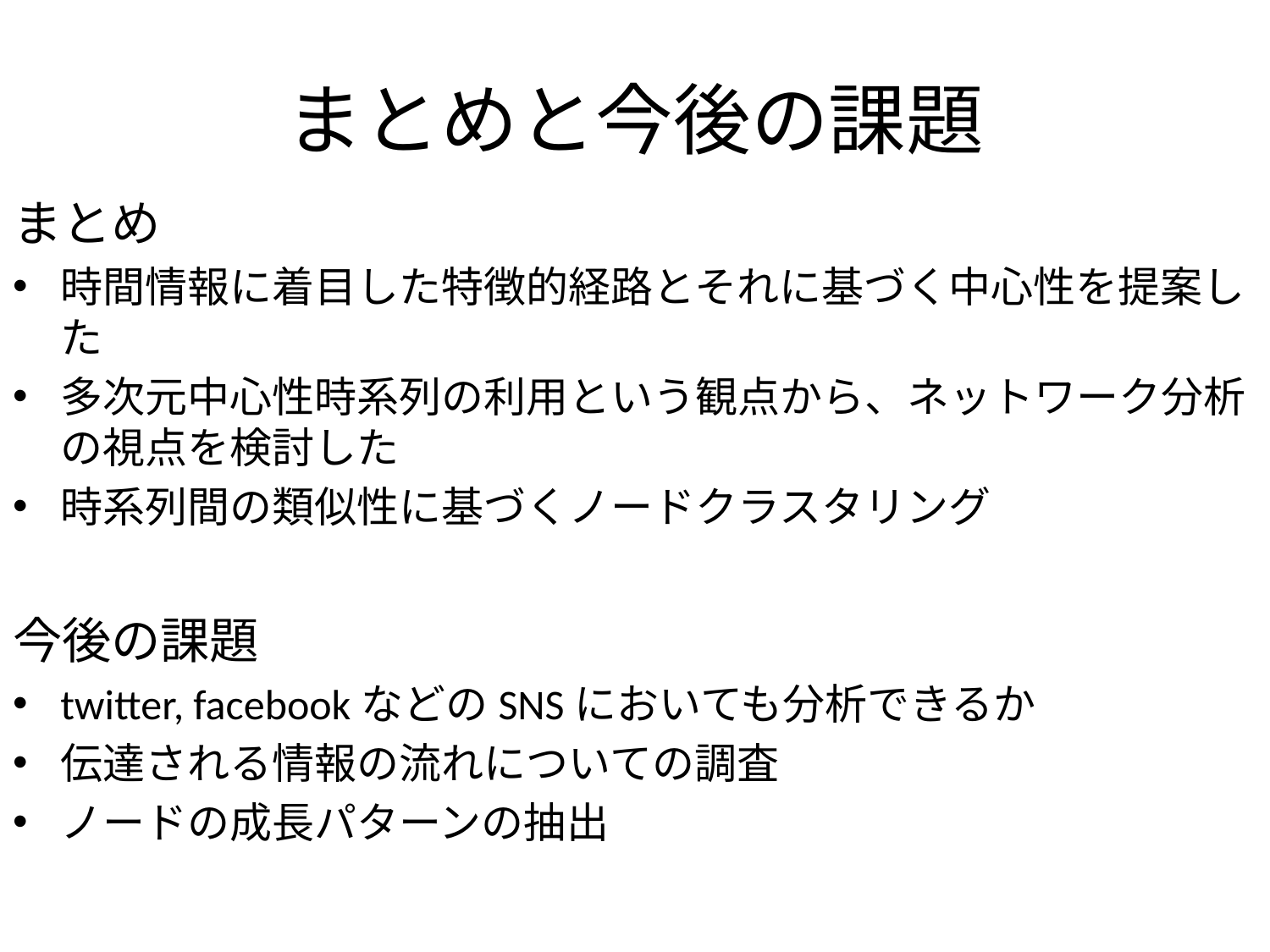

# まとめと今後の課題
まとめ
時間情報に着目した特徴的経路とそれに基づく中心性を提案した
多次元中心性時系列の利用という観点から、ネットワーク分析の視点を検討した
時系列間の類似性に基づくノードクラスタリング

今後の課題
twitter, facebookなどのSNSにおいても分析できるか
伝達される情報の流れについての調査
ノードの成長パターンの抽出